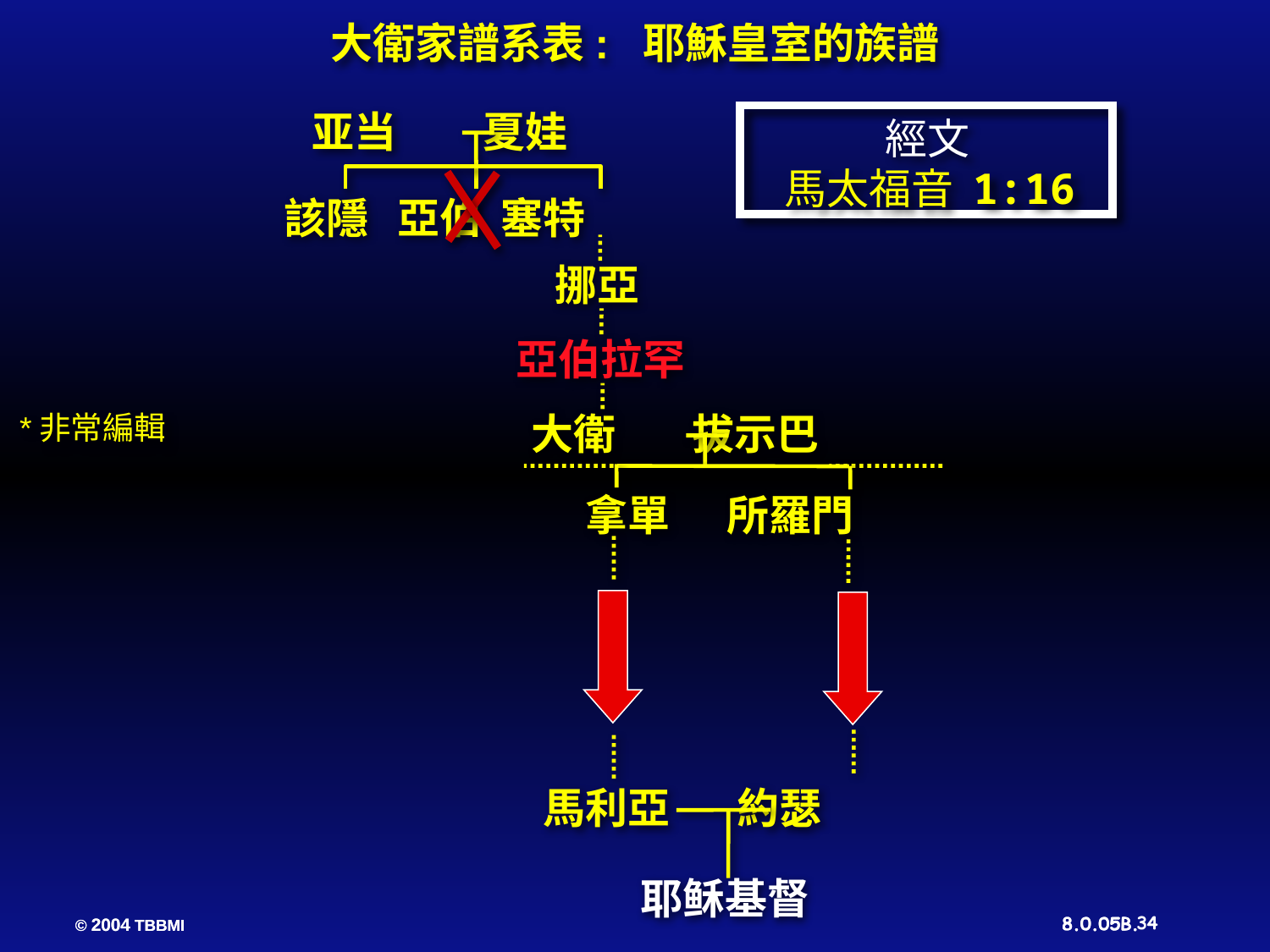

大衛家譜系表:  耶穌皇室的族譜

亚当         夏娃

經文

馬太福音 1:16

該隱   亞伯  塞特

 挪亞

  亞伯拉罕

大衛        拔示巴
*非常編輯

      拿單      所羅門

馬利亞       約瑟

        耶稣基督

34